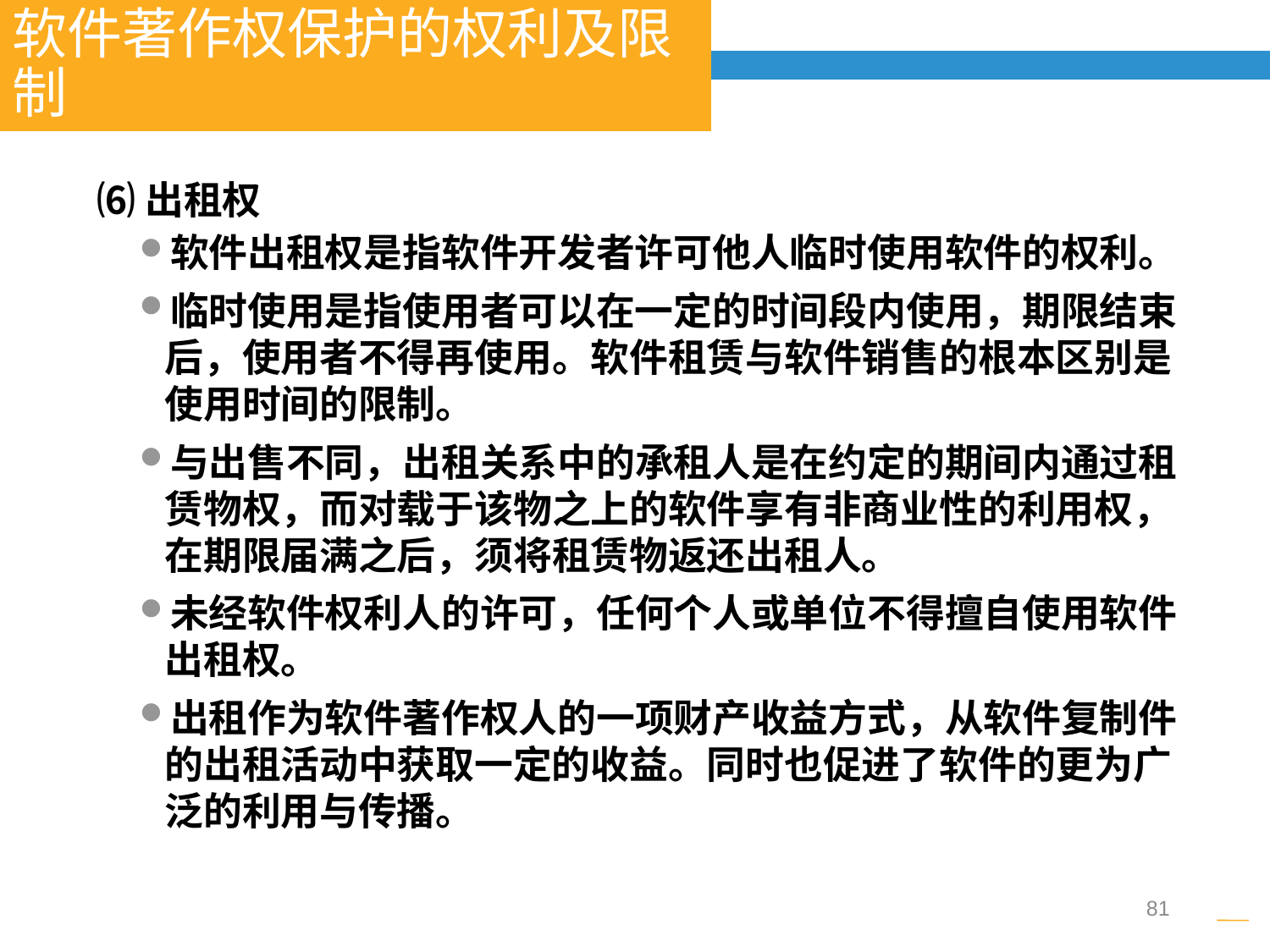

软件著作权保护的权利及限制
⑹出租权
软件出租权是指软件开发者许可他人临时使用软件的权利。
临时使用是指使用者可以在一定的时间段内使用，期限结束后，使用者不得再使用。软件租赁与软件销售的根本区别是使用时间的限制。
与出售不同，出租关系中的承租人是在约定的期间内通过租赁物权，而对载于该物之上的软件享有非商业性的利用权，在期限届满之后，须将租赁物返还出租人。
未经软件权利人的许可，任何个人或单位不得擅自使用软件出租权。
出租作为软件著作权人的一项财产收益方式，从软件复制件的出租活动中获取一定的收益。同时也促进了软件的更为广泛的利用与传播。
81